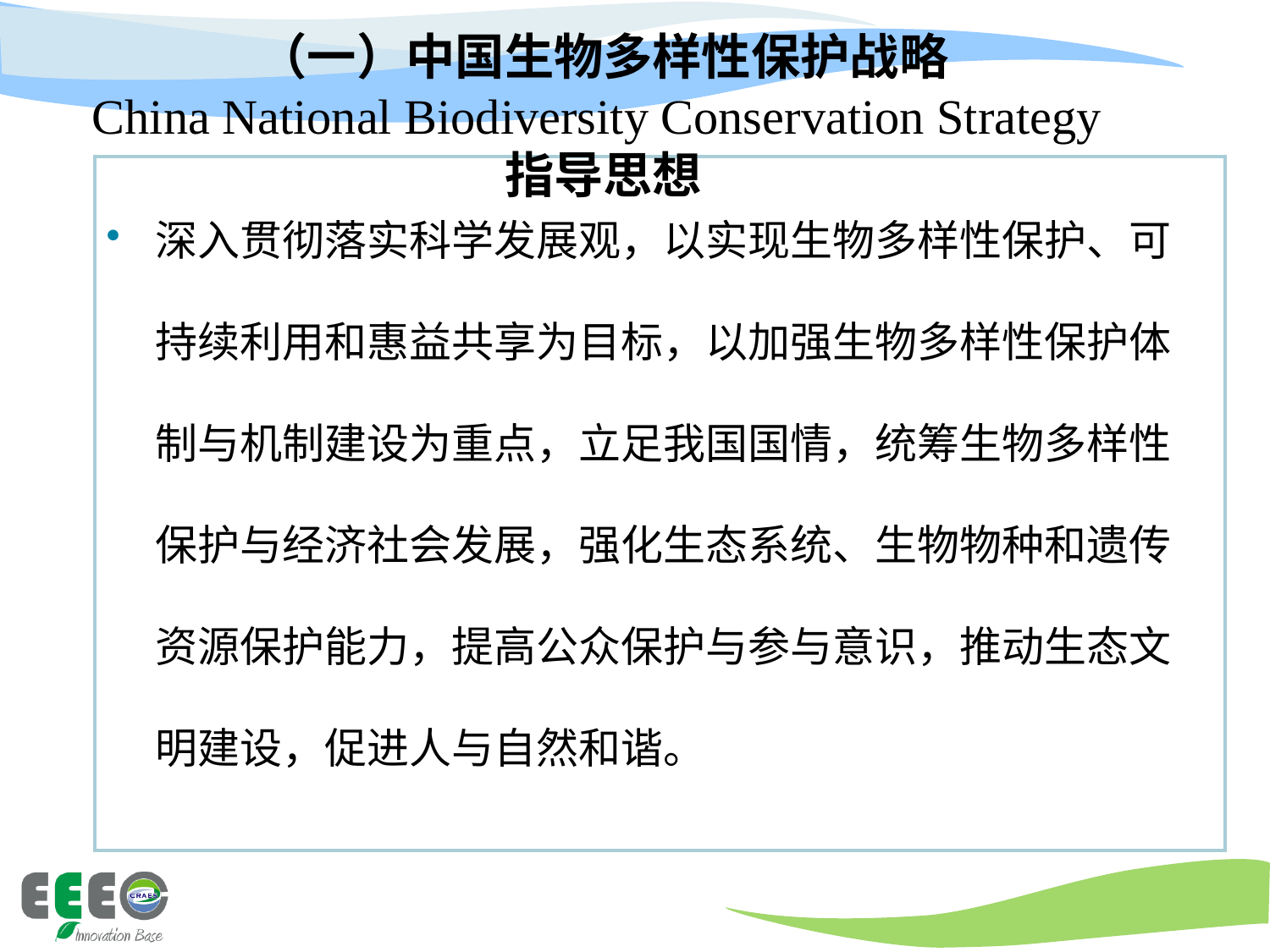

（一）中国生物多样性保护战略
China National Biodiversity Conservation Strategy
指导思想
深入贯彻落实科学发展观，以实现生物多样性保护、可持续利用和惠益共享为目标，以加强生物多样性保护体制与机制建设为重点，立足我国国情，统筹生物多样性保护与经济社会发展，强化生态系统、生物物种和遗传资源保护能力，提高公众保护与参与意识，推动生态文明建设，促进人与自然和谐。